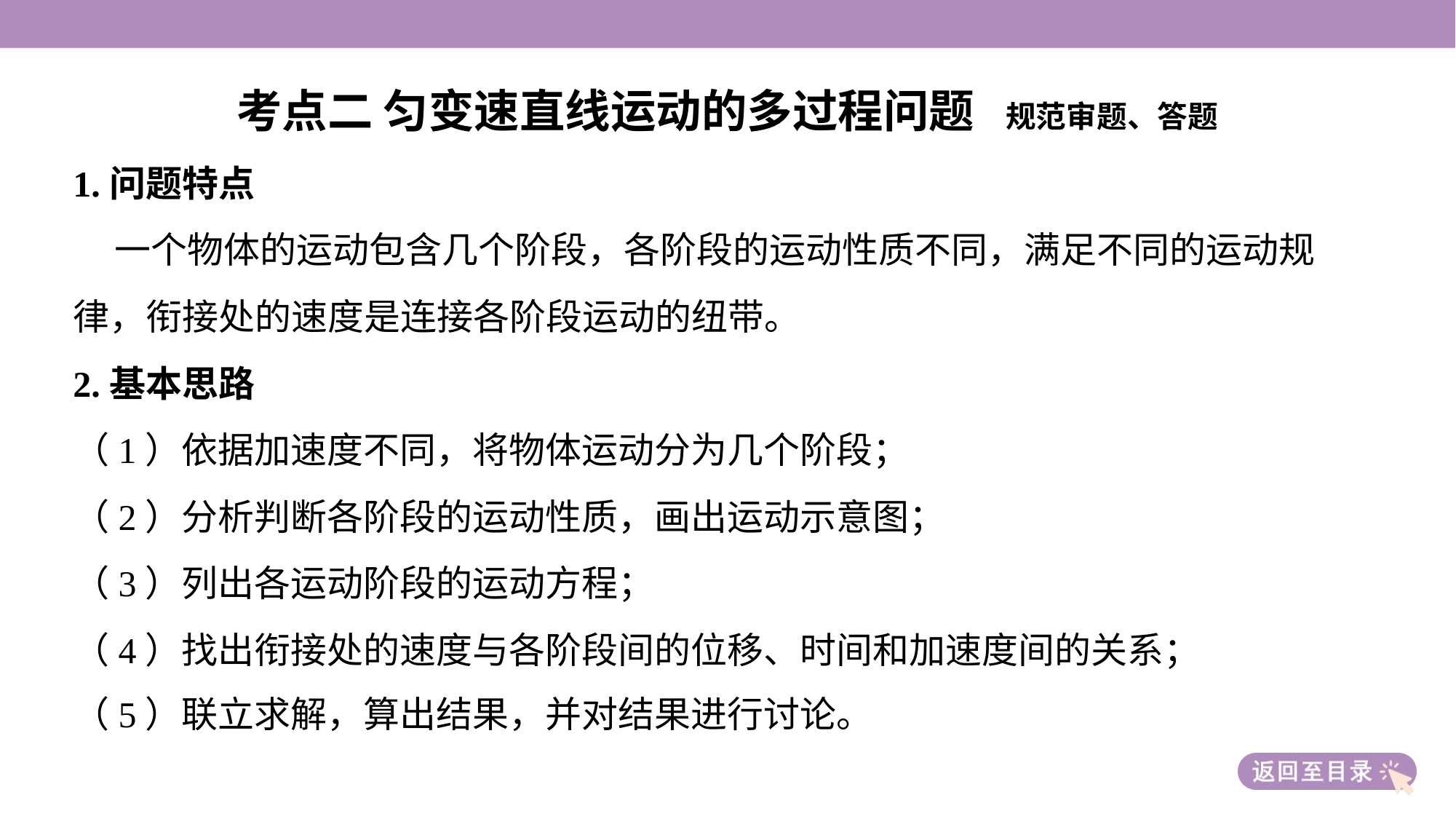

考点二 匀变速直线运动的多过程问题   规范审题、答题
1.问题特点
    一个物体的运动包含几个阶段，各阶段的运动性质不同，满足不同的运动规
律，衔接处的速度是连接各阶段运动的纽带。
2.基本思路
（1）依据加速度不同，将物体运动分为几个阶段；
（2）分析判断各阶段的运动性质，画出运动示意图；
（3）列出各运动阶段的运动方程；
（4）找出衔接处的速度与各阶段间的位移、时间和加速度间的关系；
（5）联立求解，算出结果，并对结果进行讨论。